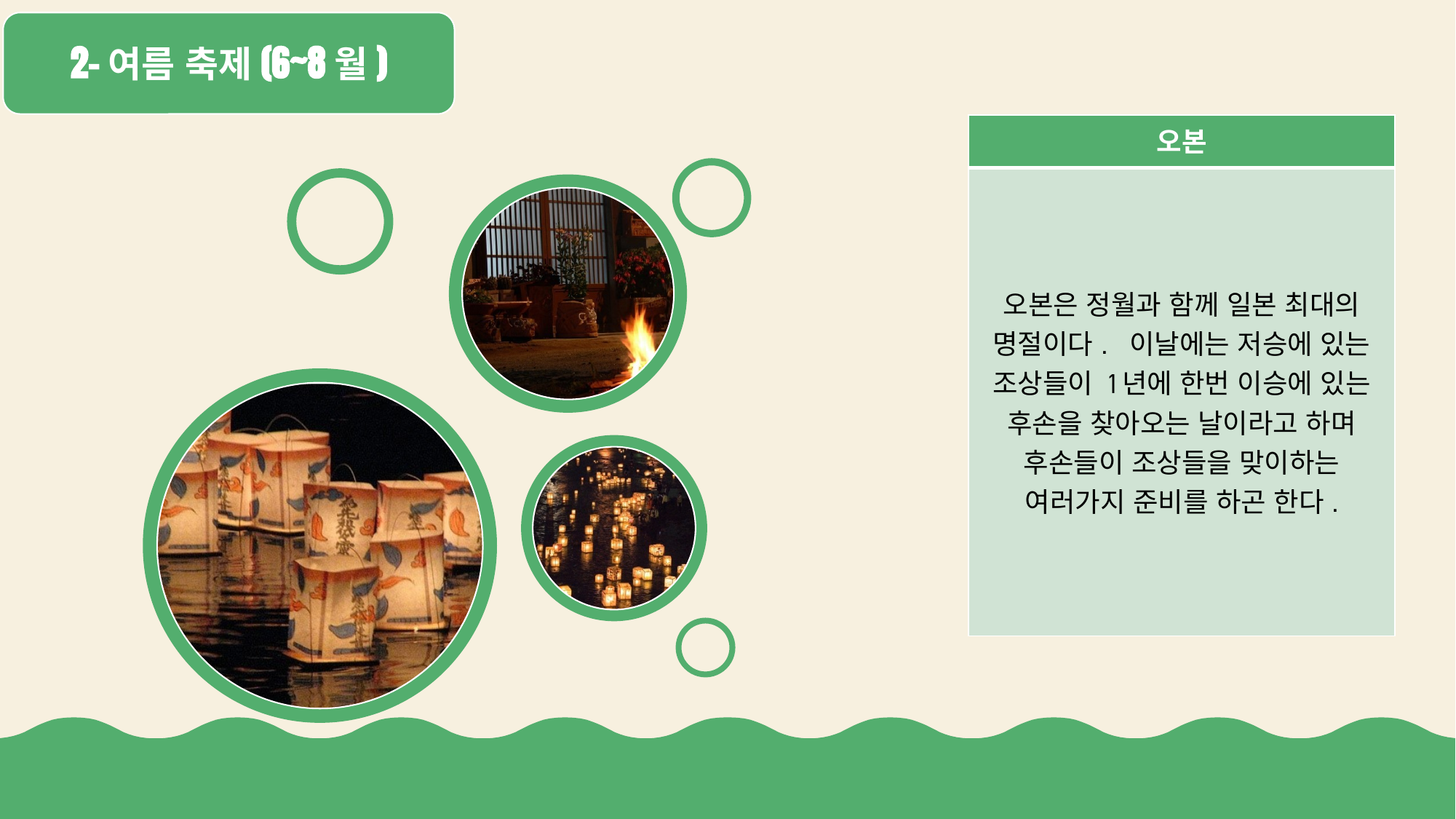

2-여름 축제(6~8월)

| 오본 |
| --- |
| 오본은 정월과 함께 일본 최대의 명절이다. 이날에는 저승에 있는 조상들이 1년에 한번 이승에 있는 후손을 찾아오는 날이라고 하며 후손들이 조상들을 맞이하는 여러가지 준비를 하곤 한다. |